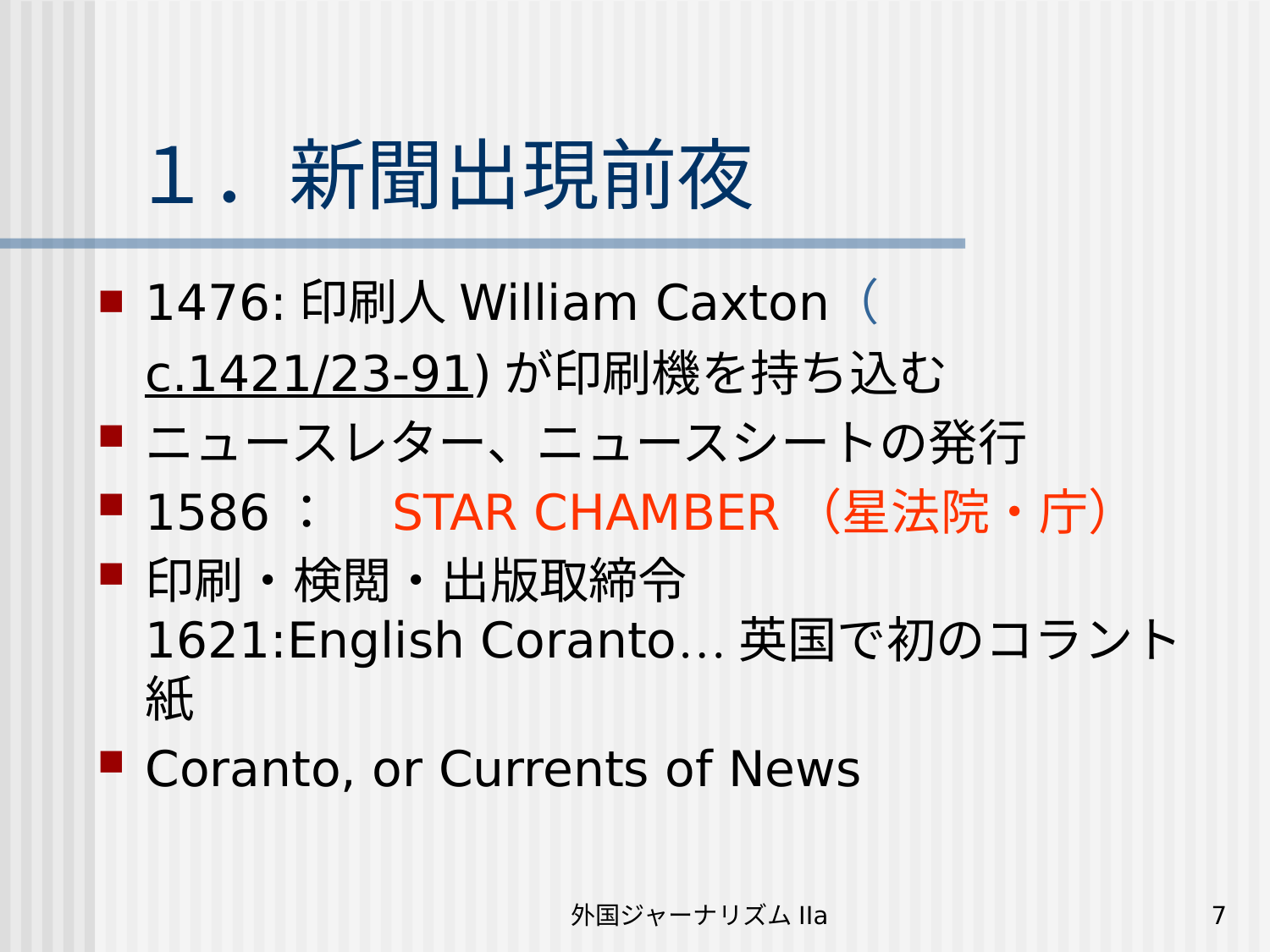

# １．新聞出現前夜
1476:印刷人William Caxton（c.1421/23-91)が印刷機を持ち込む
ニュースレター、ニュースシートの発行
1586：　STAR CHAMBER（星法院・庁）
印刷・検閲・出版取締令
1621:English Coranto…英国で初のコラント紙
Coranto, or Currents of News
外国ジャーナリズムIIa
7